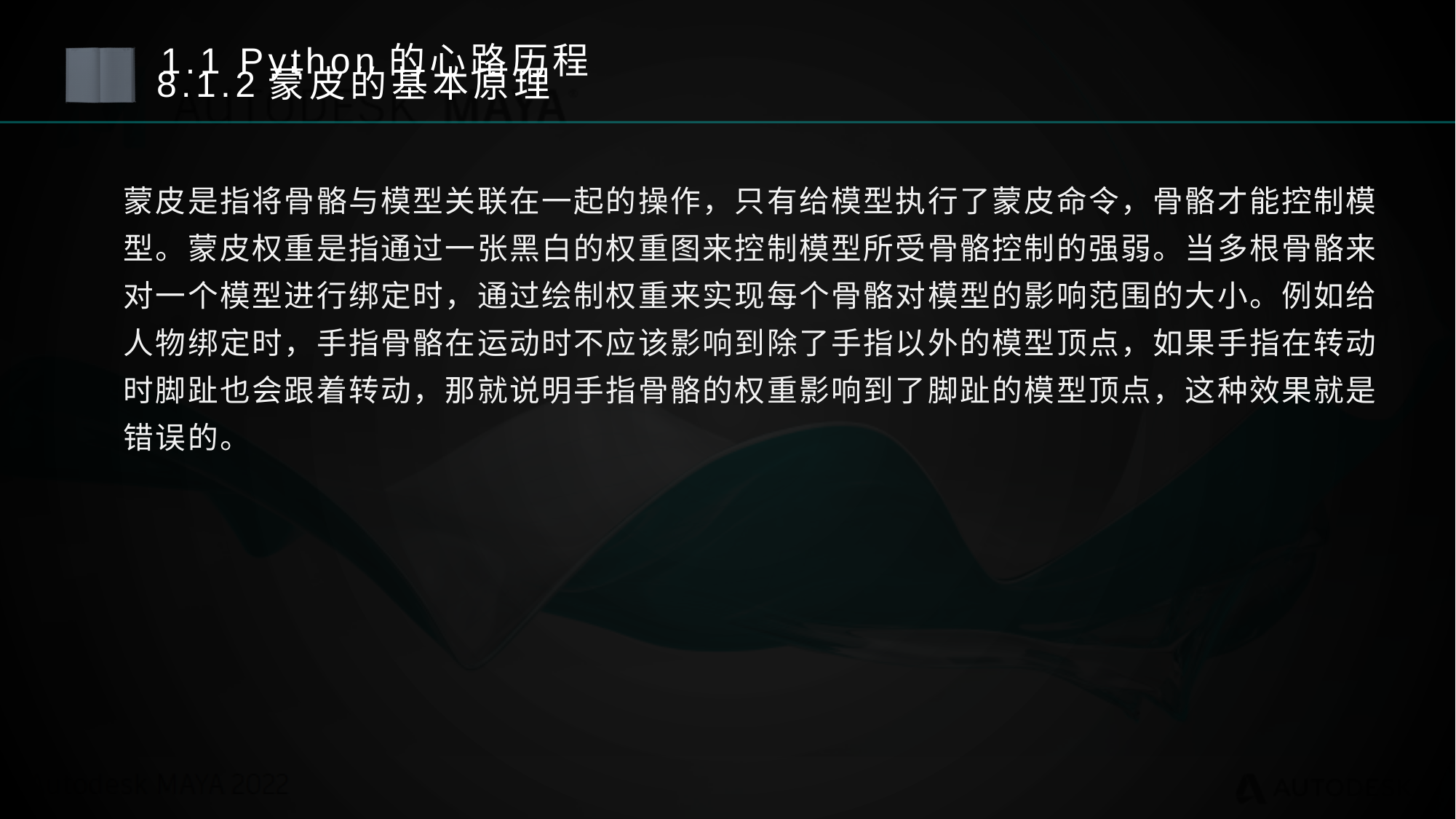

1.1 Python的心路历程
8.1.2蒙皮的基本原理
蒙皮是指将骨骼与模型关联在一起的操作，只有给模型执行了蒙皮命令，骨骼才能控制模型。蒙皮权重是指通过一张黑白的权重图来控制模型所受骨骼控制的强弱。当多根骨骼来对一个模型进行绑定时，通过绘制权重来实现每个骨骼对模型的影响范围的大小。例如给人物绑定时，手指骨骼在运动时不应该影响到除了手指以外的模型顶点，如果手指在转动时脚趾也会跟着转动，那就说明手指骨骼的权重影响到了脚趾的模型顶点，这种效果就是错误的。